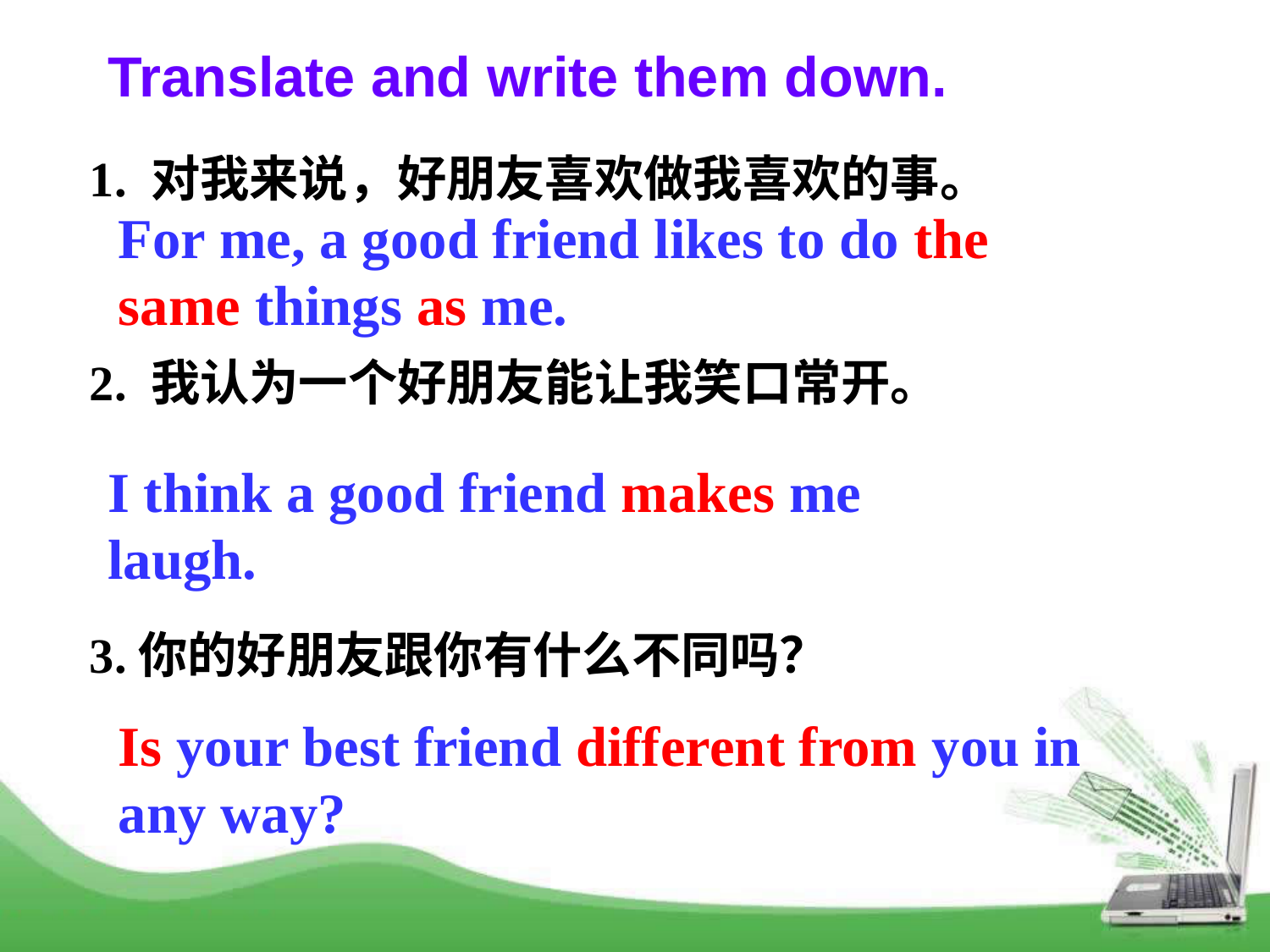

Translate and write them down.
1. 对我来说，好朋友喜欢做我喜欢的事。

2. 我认为一个好朋友能让我笑口常开。

3.你的好朋友跟你有什么不同吗？
For me, a good friend likes to do the same things as me.
I think a good friend makes me laugh.
Is your best friend different from you in any way?